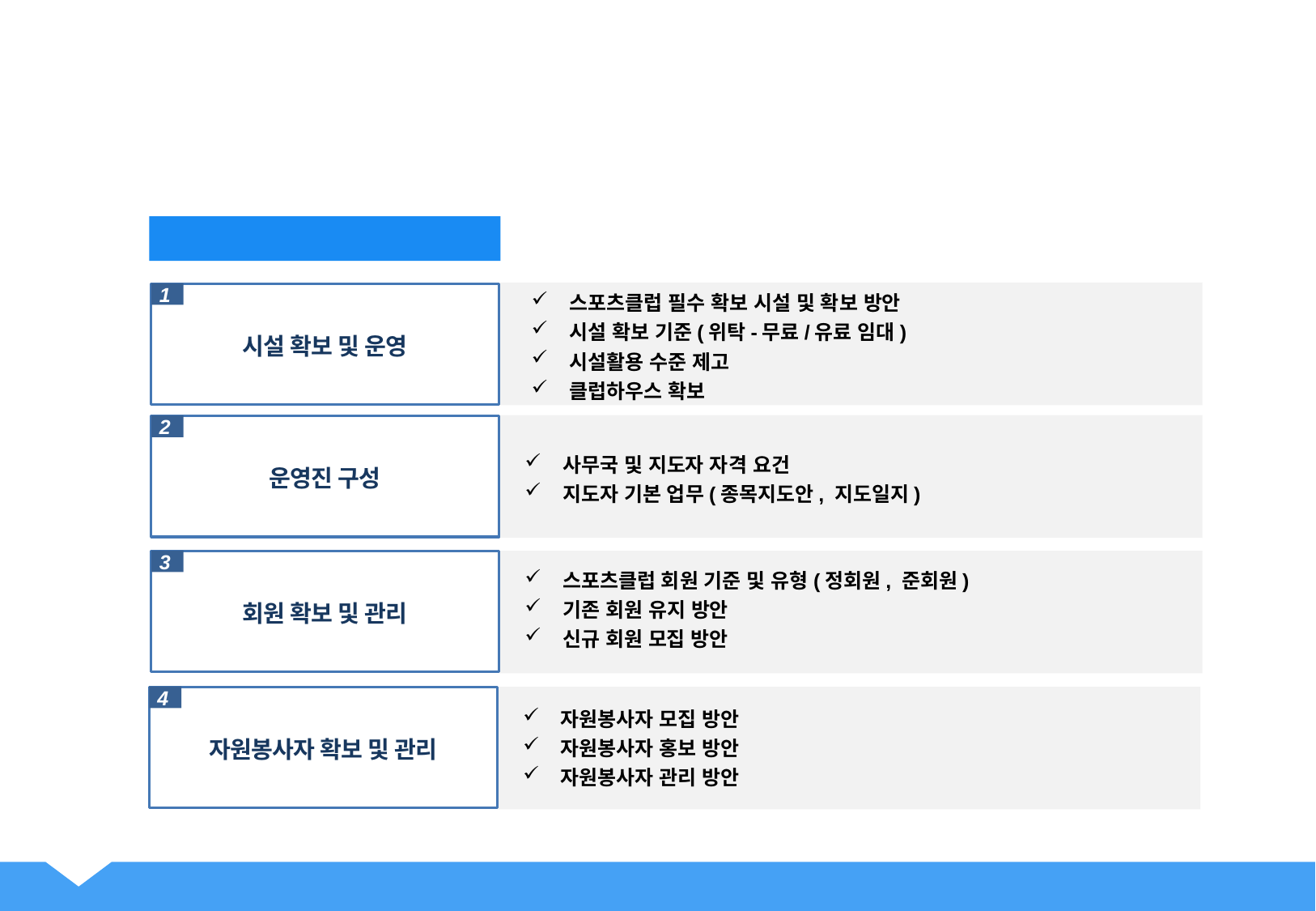

클럽 시스템 구축

1
시설 확보 및 운영
스포츠클럽 필수 확보 시설 및 확보 방안
시설 확보 기준(위탁-무료/유료 임대)
시설활용 수준 제고
클럽하우스 확보

2
운영진 구성
사무국 및 지도자 자격 요건
지도자 기본 업무(종목지도안, 지도일지)
3

회원 확보 및 관리
스포츠클럽 회원 기준 및 유형(정회원, 준회원)
기존 회원 유지 방안
신규 회원 모집 방안
4

자원봉사자 확보 및 관리
자원봉사자 모집 방안
자원봉사자 홍보 방안
자원봉사자 관리 방안